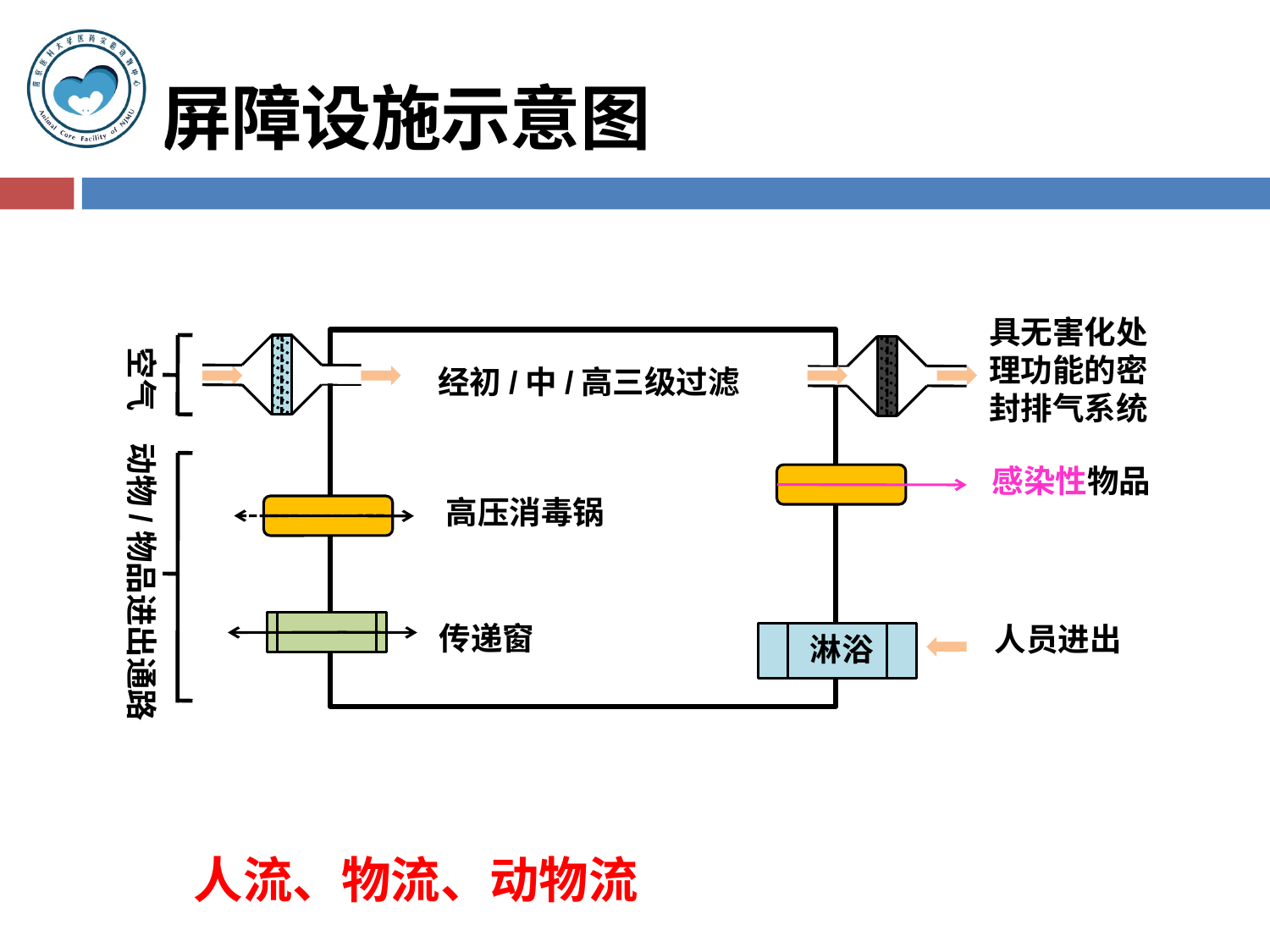

屏障设施示意图
具无害化处理功能的密封排气系统

空气

经初/中/高三级过滤

动物/物品进出通路
感染性物品

高压消毒锅

传递窗
人员进出

淋浴

人流、物流、动物流